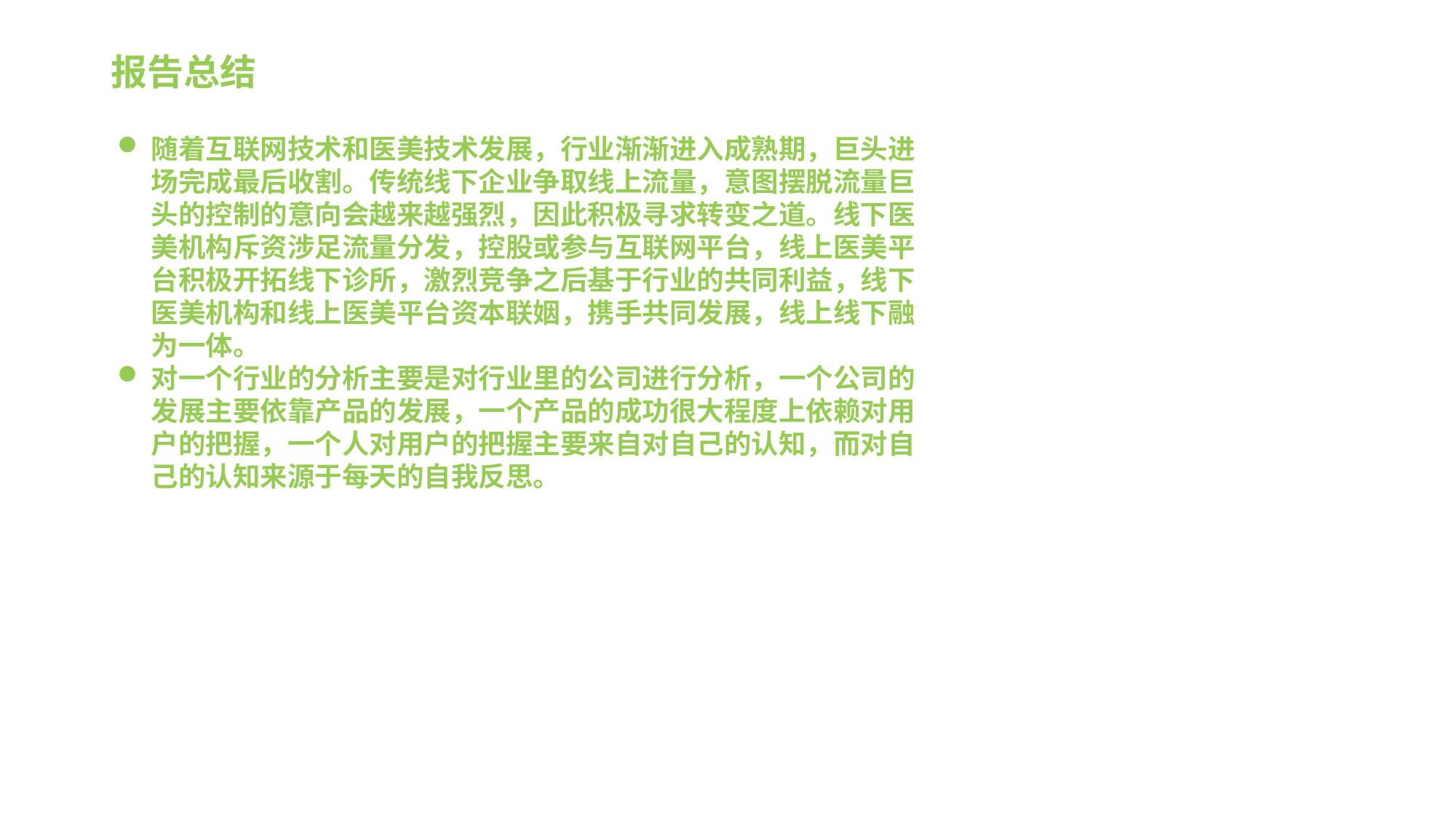

# 报告总结
随着互联网技术和医美技术发展，行业渐渐进入成熟期，巨头进场完成最后收割。传统线下企业争取线上流量，意图摆脱流量巨头的控制的意向会越来越强烈，因此积极寻求转变之道。线下医美机构斥资涉足流量分发，控股或参与互联网平台，线上医美平台积极开拓线下诊所，激烈竞争之后基于行业的共同利益，线下医美机构和线上医美平台资本联姻，携手共同发展，线上线下融为一体。
对一个行业的分析主要是对行业里的公司进行分析，一个公司的发展主要依靠产品的发展，一个产品的成功很大程度上依赖对用户的把握，一个人对用户的把握主要来自对自己的认知，而对自己的认知来源于每天的自我反思。